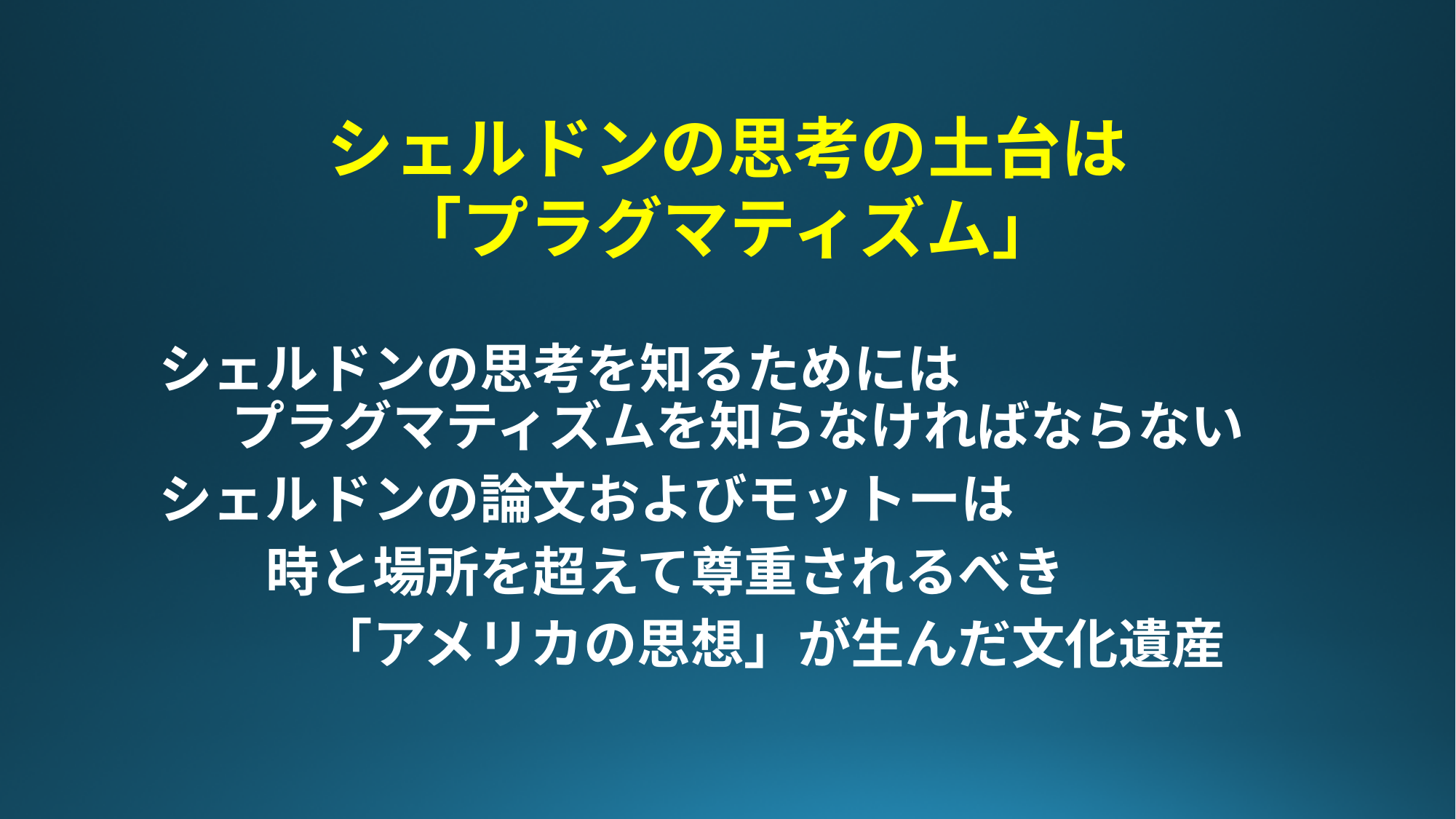

# シェルドンの思考の土台は 「プラグマティズム」
シェルドンの思考を知るためには
      プラグマティズムを知らなければならない
シェルドンの論文およびモットーは
　　時と場所を超えて尊重されるべき
　　　「アメリカの思想」が生んだ文化遺産